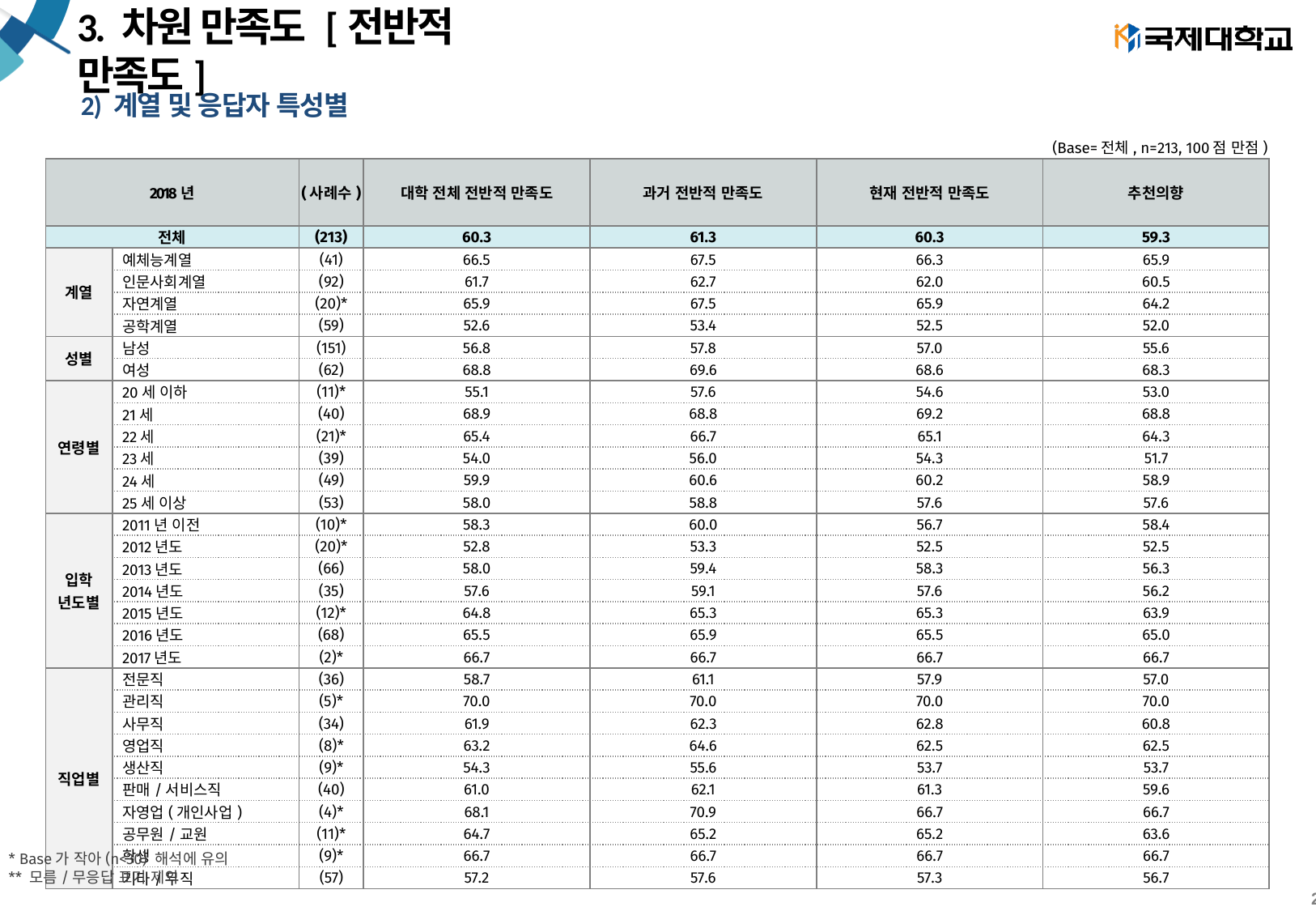

# 3. 차원 만족도 [전반적 만족도]
2) 계열 및 응답자 특성별
(Base=전체, n=213, 100점 만점)
| 2018년 |  | (사례수) | 대학 전체 전반적 만족도 | 과거 전반적 만족도 | 현재 전반적 만족도 | 추천의향 |
| --- | --- | --- | --- | --- | --- | --- |
| 전체 |  | (213) | 60.3 | 61.3 | 60.3 | 59.3 |
| 계열 | 예체능계열 | (41) | 66.5 | 67.5 | 66.3 | 65.9 |
|  | 인문사회계열 | (92) | 61.7 | 62.7 | 62.0 | 60.5 |
|  | 자연계열 | (20)\* | 65.9 | 67.5 | 65.9 | 64.2 |
|  | 공학계열 | (59) | 52.6 | 53.4 | 52.5 | 52.0 |
| 성별 | 남성 | (151) | 56.8 | 57.8 | 57.0 | 55.6 |
|  | 여성 | (62) | 68.8 | 69.6 | 68.6 | 68.3 |
| 연령별 | 20세 이하 | (11)\* | 55.1 | 57.6 | 54.6 | 53.0 |
|  | 21세 | (40) | 68.9 | 68.8 | 69.2 | 68.8 |
|  | 22세 | (21)\* | 65.4 | 66.7 | 65.1 | 64.3 |
|  | 23세 | (39) | 54.0 | 56.0 | 54.3 | 51.7 |
|  | 24세 | (49) | 59.9 | 60.6 | 60.2 | 58.9 |
|  | 25세 이상 | (53) | 58.0 | 58.8 | 57.6 | 57.6 |
| 입학 년도별 | 2011년 이전 | (10)\* | 58.3 | 60.0 | 56.7 | 58.4 |
|  | 2012년도 | (20)\* | 52.8 | 53.3 | 52.5 | 52.5 |
|  | 2013년도 | (66) | 58.0 | 59.4 | 58.3 | 56.3 |
|  | 2014년도 | (35) | 57.6 | 59.1 | 57.6 | 56.2 |
|  | 2015년도 | (12)\* | 64.8 | 65.3 | 65.3 | 63.9 |
|  | 2016년도 | (68) | 65.5 | 65.9 | 65.5 | 65.0 |
|  | 2017년도 | (2)\* | 66.7 | 66.7 | 66.7 | 66.7 |
| 직업별 | 전문직 | (36) | 58.7 | 61.1 | 57.9 | 57.0 |
|  | 관리직 | (5)\* | 70.0 | 70.0 | 70.0 | 70.0 |
|  | 사무직 | (34) | 61.9 | 62.3 | 62.8 | 60.8 |
|  | 영업직 | (8)\* | 63.2 | 64.6 | 62.5 | 62.5 |
|  | 생산직 | (9)\* | 54.3 | 55.6 | 53.7 | 53.7 |
|  | 판매/서비스직 | (40) | 61.0 | 62.1 | 61.3 | 59.6 |
|  | 자영업(개인사업) | (4)\* | 68.1 | 70.9 | 66.7 | 66.7 |
|  | 공무원/교원 | (11)\* | 64.7 | 65.2 | 65.2 | 63.6 |
|  | 학생 | (9)\* | 66.7 | 66.7 | 66.7 | 66.7 |
|  | 기타/무직 | (57) | 57.2 | 57.6 | 57.3 | 56.7 |
* Base가 작아(n<30) 해석에 유의
** 모름/무응답 표기 제외